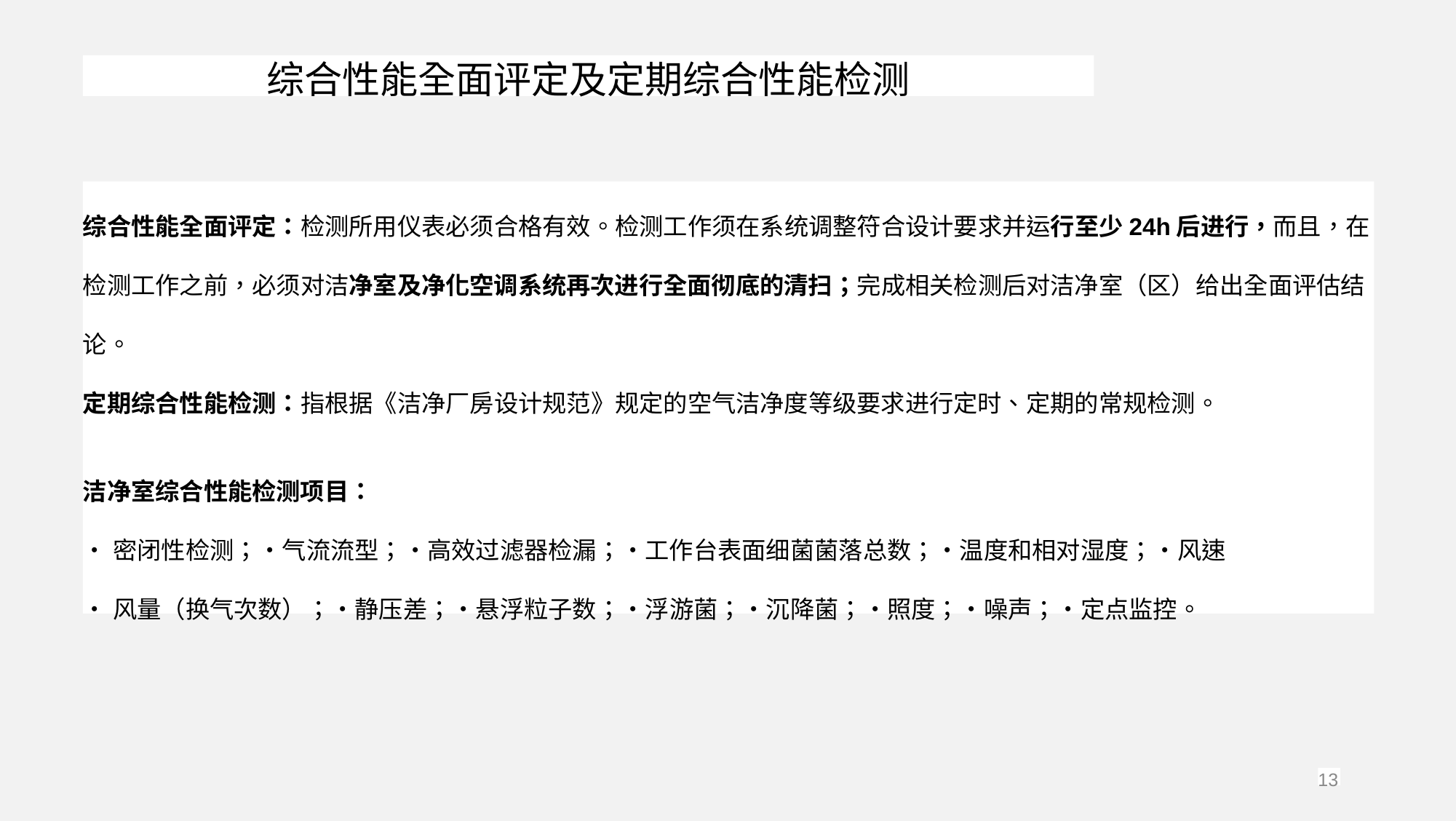

综合性能全面评定及定期综合性能检测
综合性能全面评定：检测所用仪表必须合格有效。检测工作须在系统调整符合设计要求并运行至少24h后进行，而且，在 检测工作之前，必须对洁净室及净化空调系统再次进行全面彻底的清扫；完成相关检测后对洁净室（区）给出全面评估结 论。
定期综合性能检测：指根据《洁净厂房设计规范》规定的空气洁净度等级要求进行定时、定期的常规检测。
洁净室综合性能检测项目：
•密闭性检测；•气流流型；•高效过滤器检漏；•工作台表面细菌菌落总数；•温度和相对湿度；•风速
•风量（换气次数）；•静压差；•悬浮粒子数；•浮游菌；•沉降菌；•照度；•噪声；•定点监控。
13